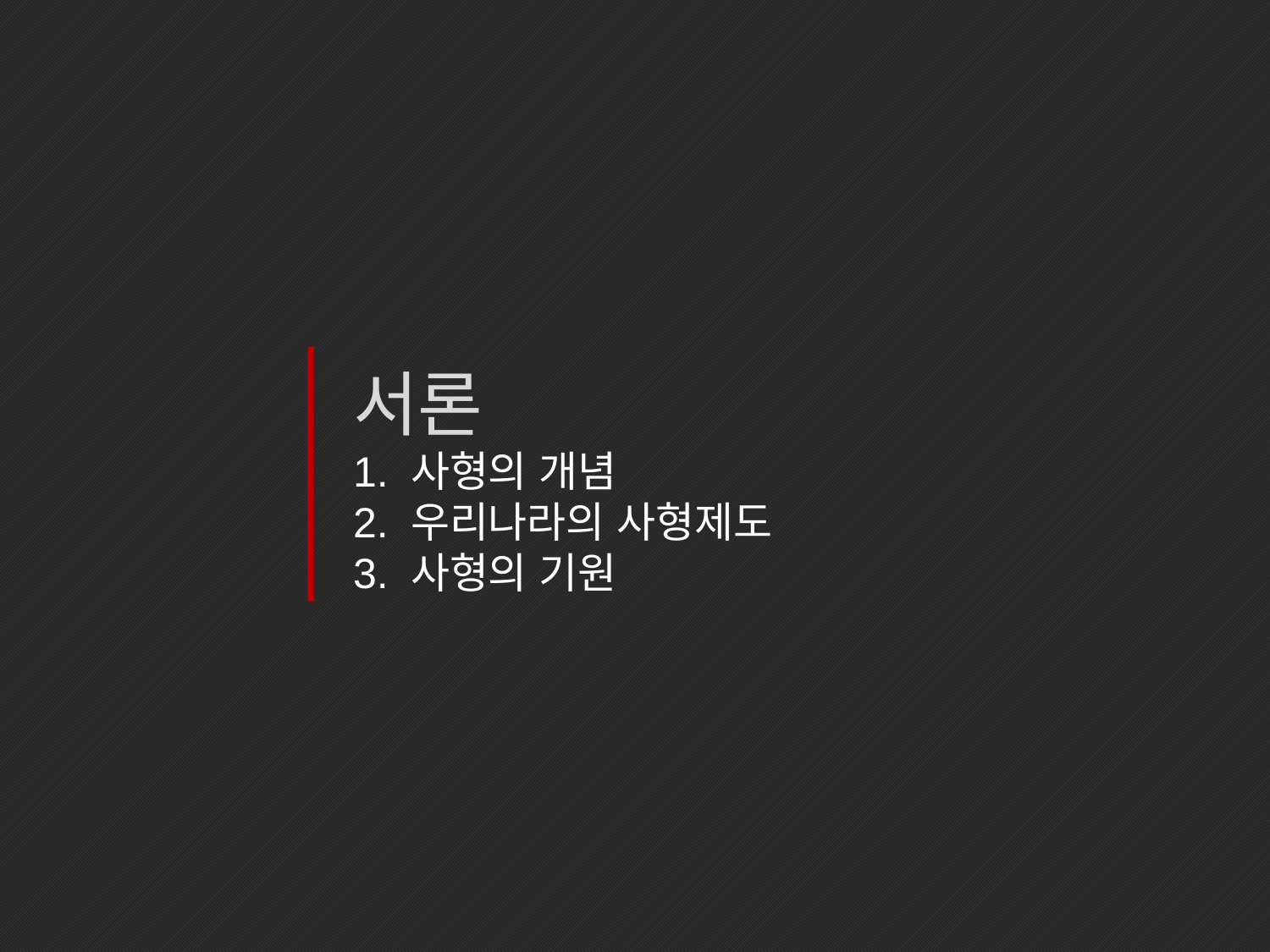

서론
1. 사형의 개념
2. 우리나라의 사형제도
3. 사형의 기원